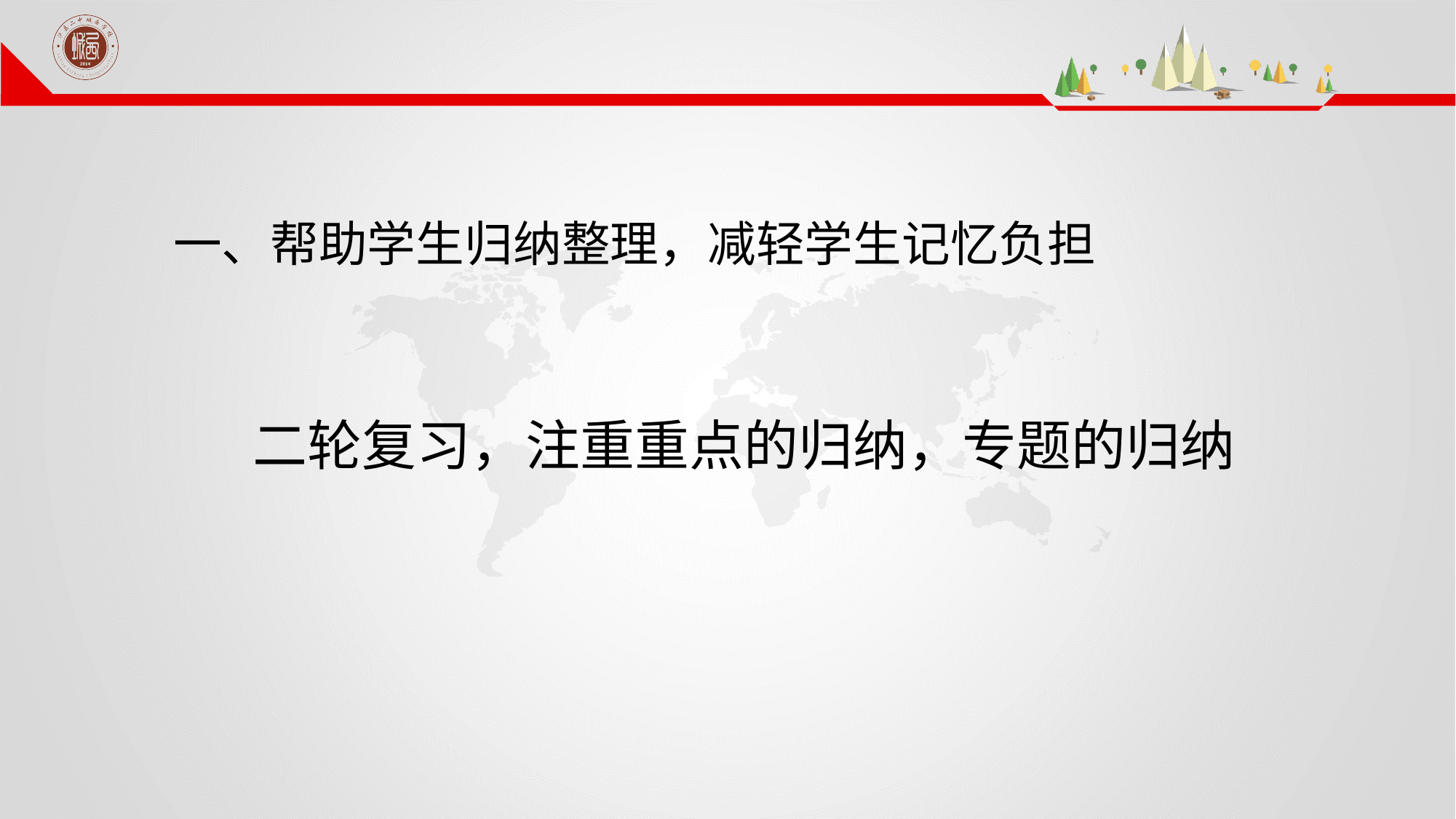

一、帮助学生归纳整理，减轻学生记忆负担
二轮复习，注重重点的归纳，专题的归纳